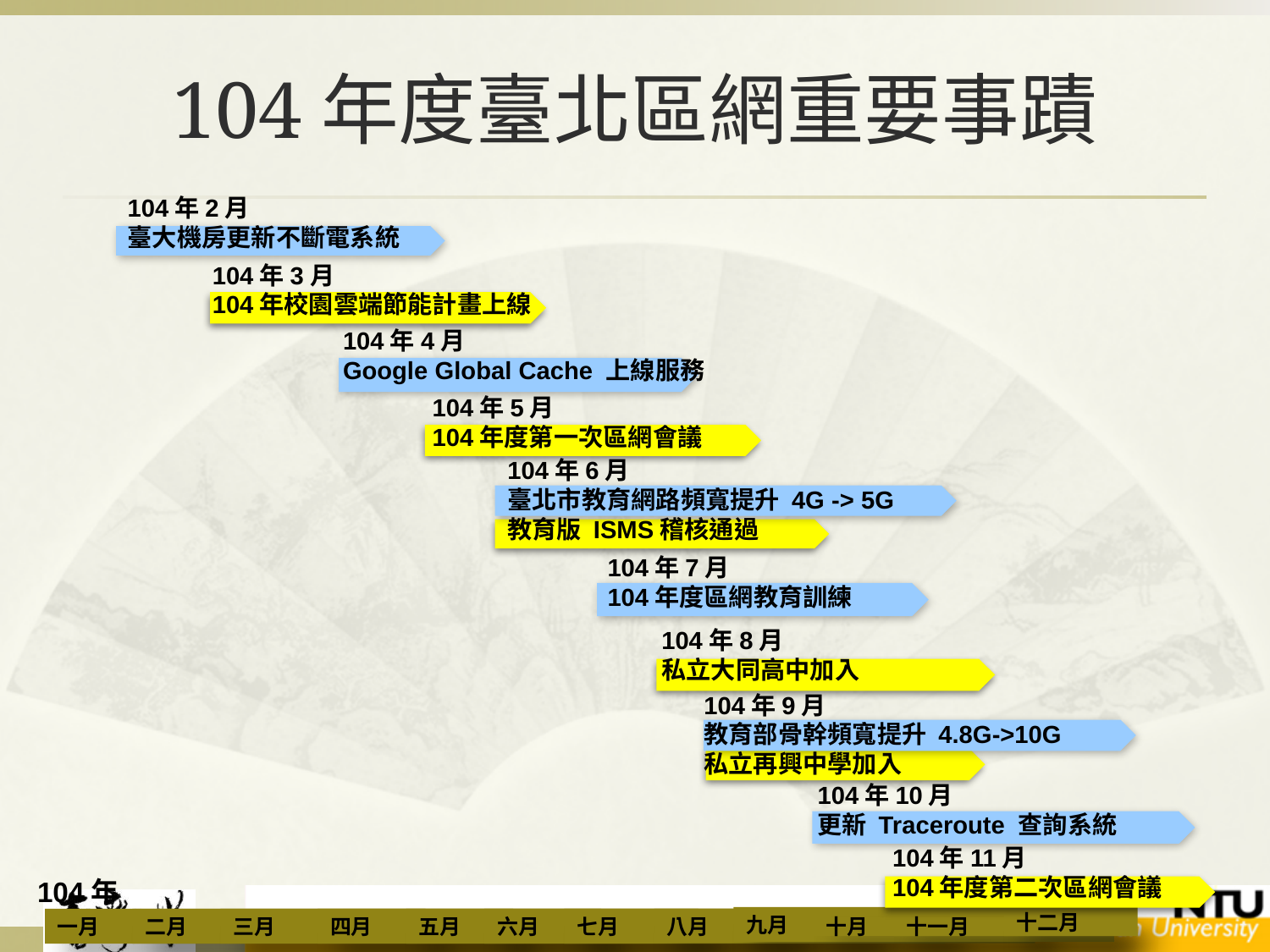

# 104年度臺北區網重要事蹟
104年2月
臺大機房更新不斷電系統

104年3月
104年校園雲端節能計畫上線

104年4月
Google Global Cache 上線服務

104年5月
104年度第一次區網會議

104年6月
臺北市教育網路頻寬提升 4G -> 5G
教育版 ISMS稽核通過

104年7月
104年度區網教育訓練

104年8月
私立大同高中加入

104年9月
教育部骨幹頻寬提升 4.8G->10G
私立再興中學加入

104年10月
更新 Traceroute 查詢系統

104年11月
104年度第二次區網會議
104年

九月
十二月
一月
二月
三月
四月
五月
六月
七月
八月
十月
十一月
11